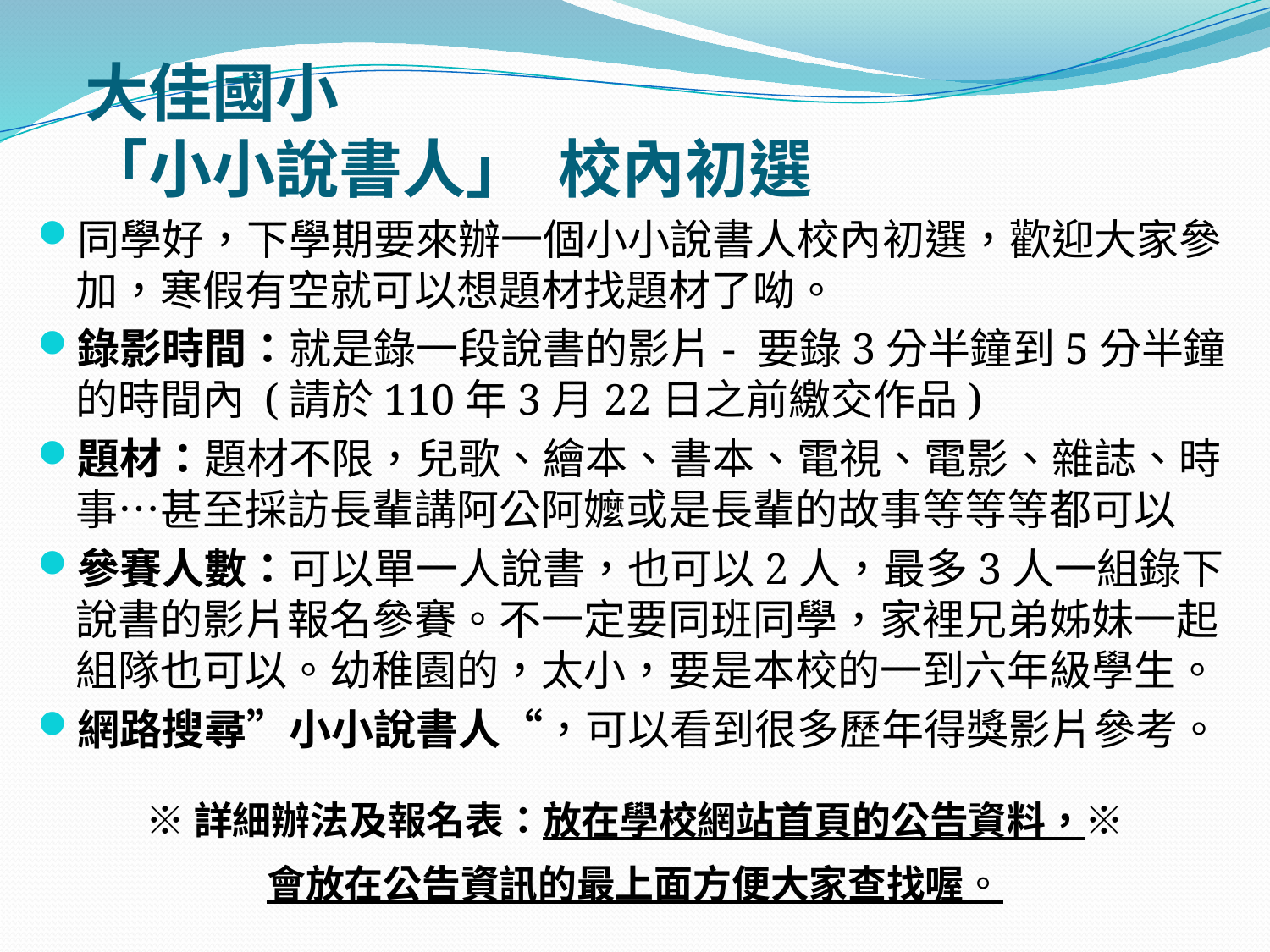

# 大佳國小 「小小說書人」  校內初選
同學好，下學期要來辦一個小小說書人校內初選，歡迎大家參加，寒假有空就可以想題材找題材了呦。
錄影時間：就是錄一段說書的影片- 要錄3分半鐘到5分半鐘的時間內 (請於110年3月22日之前繳交作品)
題材：題材不限，兒歌、繪本、書本、電視、電影、雜誌、時事…甚至採訪長輩講阿公阿嬤或是長輩的故事等等等都可以
參賽人數：可以單一人說書，也可以2人，最多3人一組錄下說書的影片報名參賽。不一定要同班同學，家裡兄弟姊妹一起組隊也可以。幼稚園的，太小，要是本校的一到六年級學生。
網路搜尋”小小說書人“，可以看到很多歷年得獎影片參考。

※詳細辦法及報名表：放在學校網站首頁的公告資料，※
會放在公告資訊的最上面方便大家查找喔。